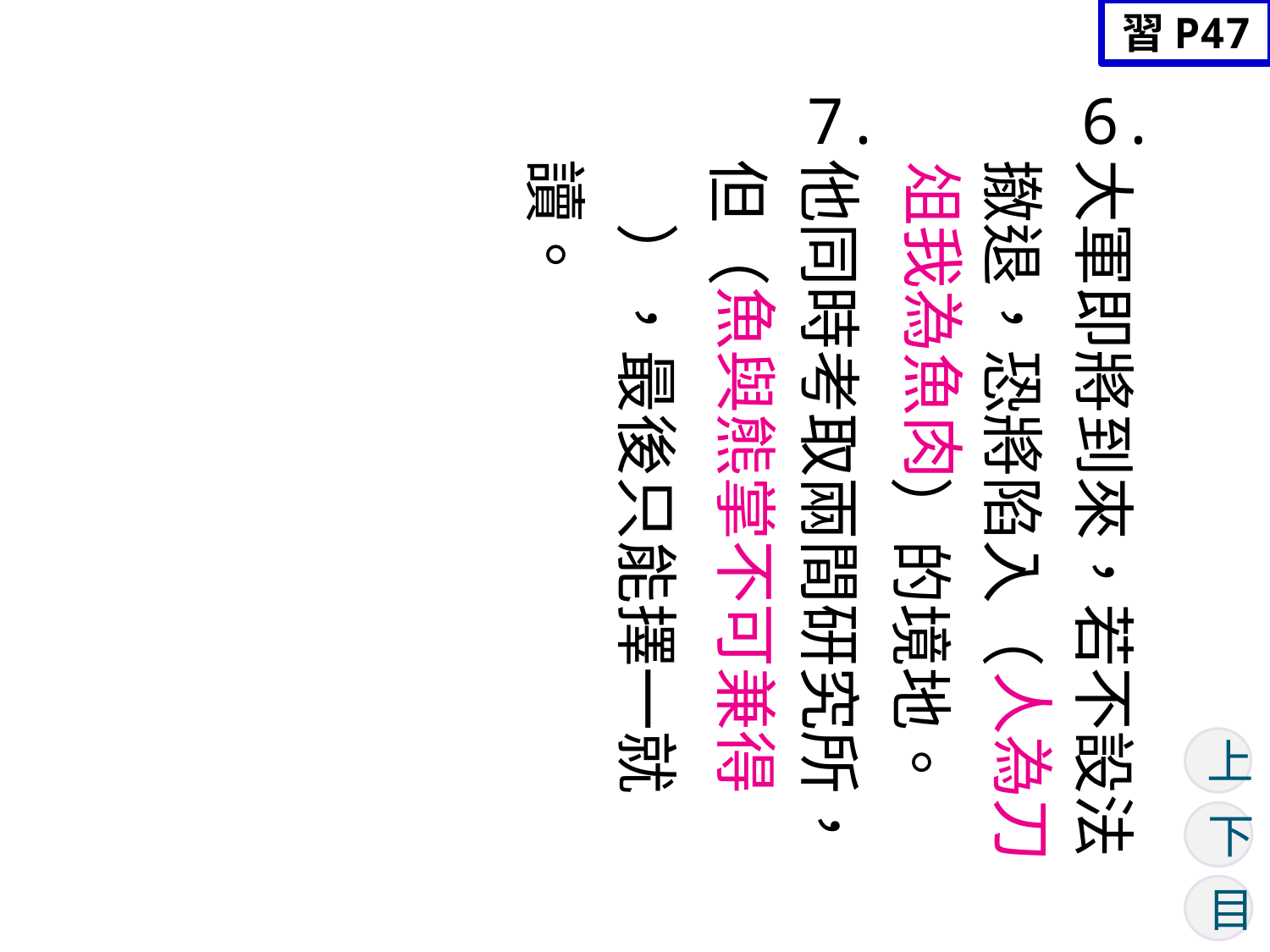

習P47
7.
6.
大軍即將到來，若不設法撤退，恐將陷入（
　　　　　）的境地。
他同時考取兩間研究所，但（　　　　　　　　），最後只能擇一就讀。
俎我為魚肉
魚與熊掌不可兼得
人為刀